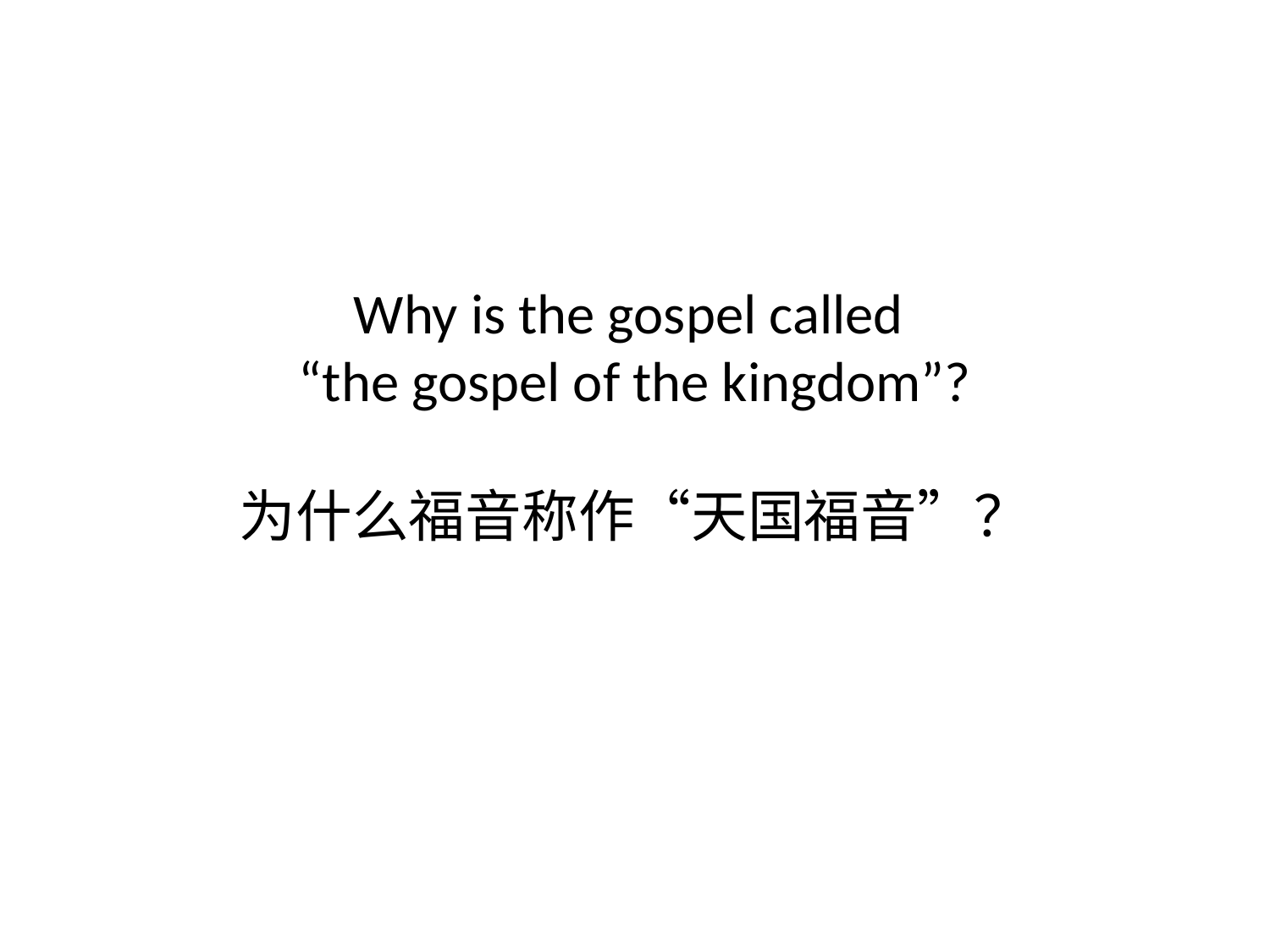

# Why is the gospel called “the gospel of the kingdom”? 为什么福音称作“天国福音”？